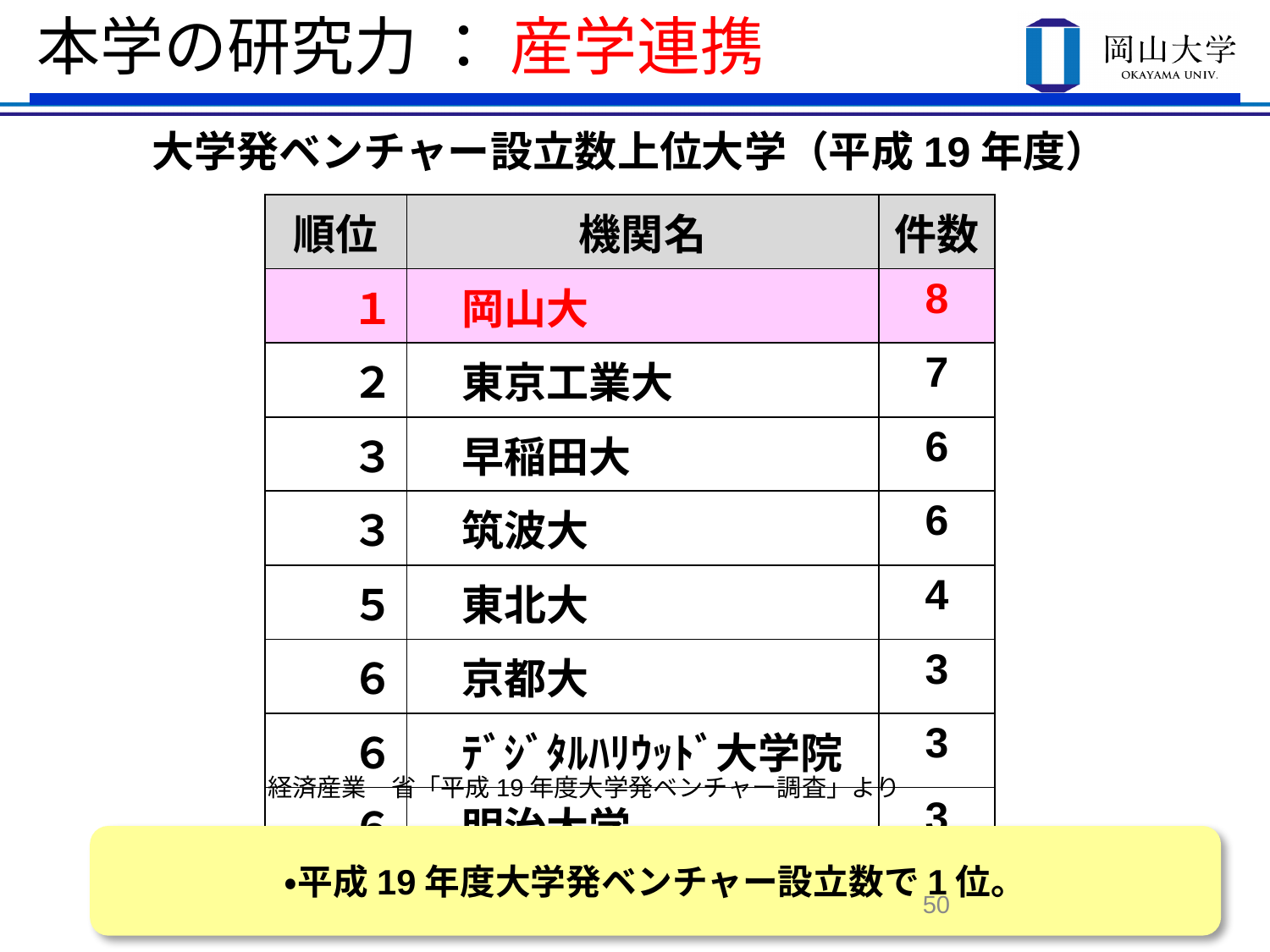

本学の研究力 ： 産学連携
大学発ベンチャー設立数上位大学（平成19年度）
| 順位 | 機関名 | 件数 |
| --- | --- | --- |
| １ | 岡山大 | 8 |
| ２ | 東京工業大 | 7 |
| ３ | 早稲田大 | 6 |
| ３ | 筑波大 | 6 |
| ５ | 東北大 | 4 |
| ６ | 京都大 | 3 |
| ６ | ﾃﾞｼﾞﾀﾙﾊﾘｳｯﾄﾞ大学院 | 3 |
| ６ | 明治大学 | 3 |
経済産業　省「平成19年度大学発ベンチャー調査」より
・平成19年度大学発ベンチャー設立数で1位。
50